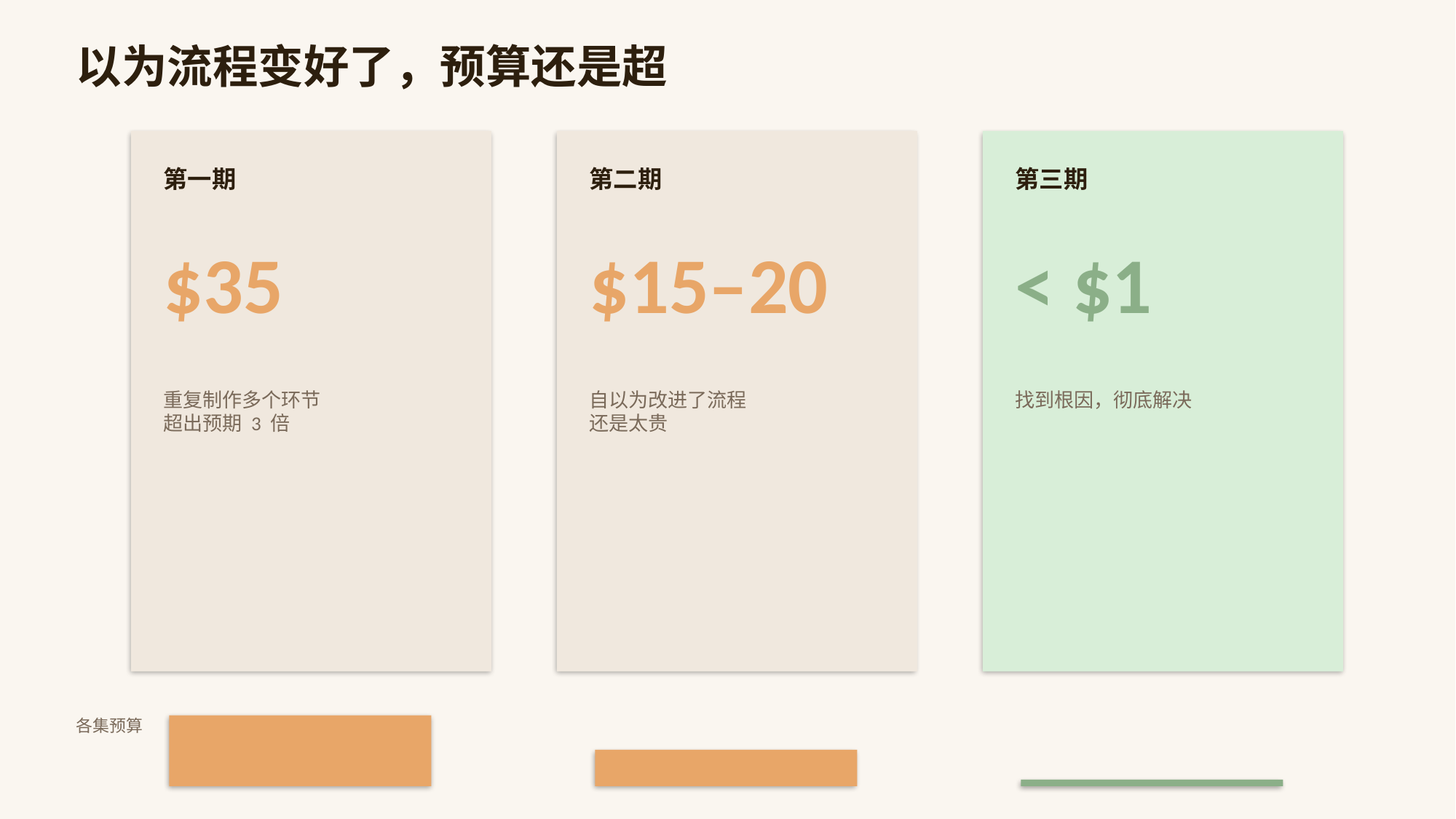

以为流程变好了，预算还是超

第一期
第二期
第三期
$35
$15–20
< $1
重复制作多个环节
超出预期 3 倍
自以为改进了流程
还是太贵
找到根因，彻底解决
各集预算